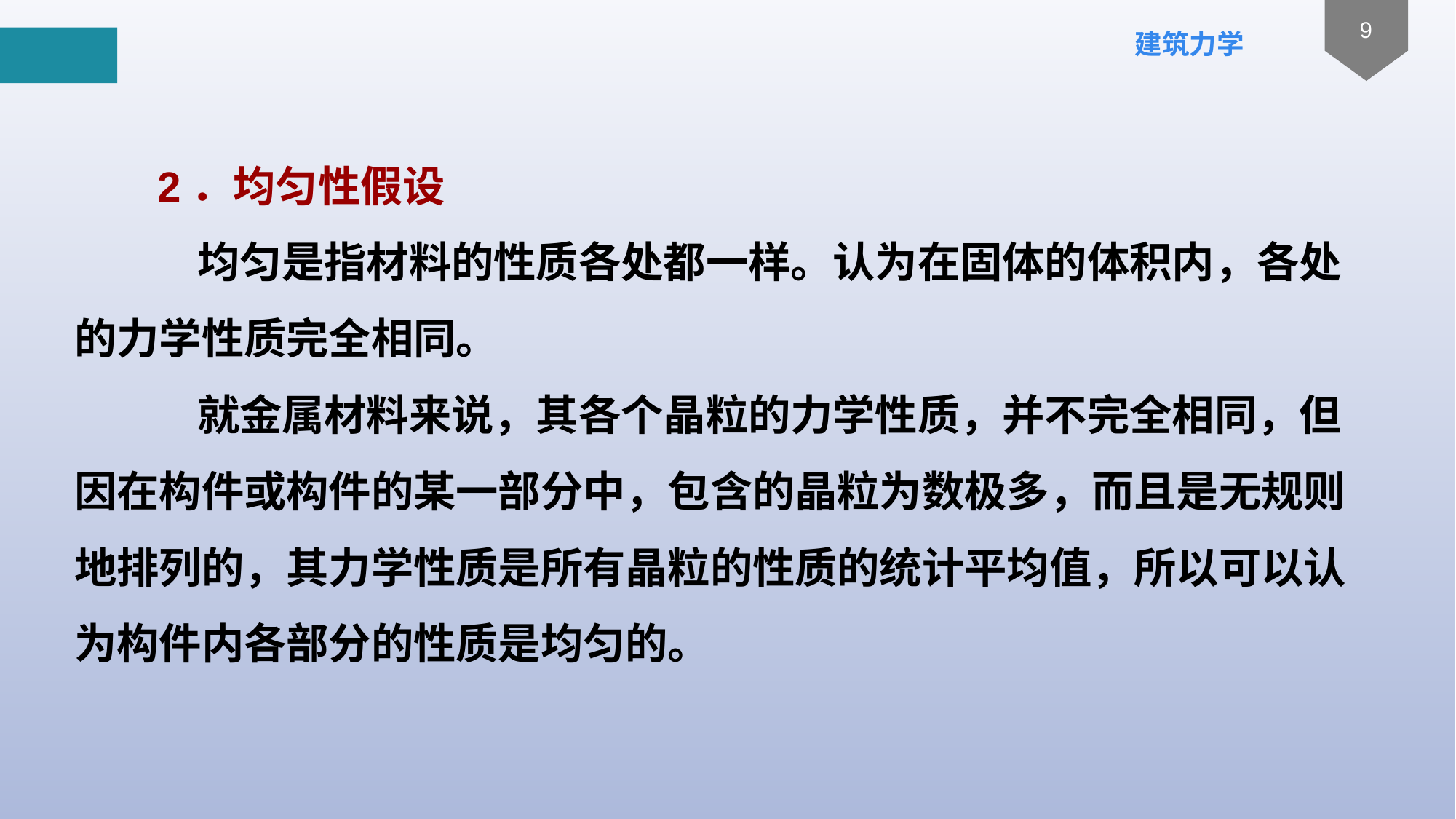

2．均匀性假设
        均匀是指材料的性质各处都一样。认为在固体的体积内，各处的力学性质完全相同。
        就金属材料来说，其各个晶粒的力学性质，并不完全相同，但因在构件或构件的某一部分中，包含的晶粒为数极多，而且是无规则地排列的，其力学性质是所有晶粒的性质的统计平均值，所以可以认为构件内各部分的性质是均匀的。